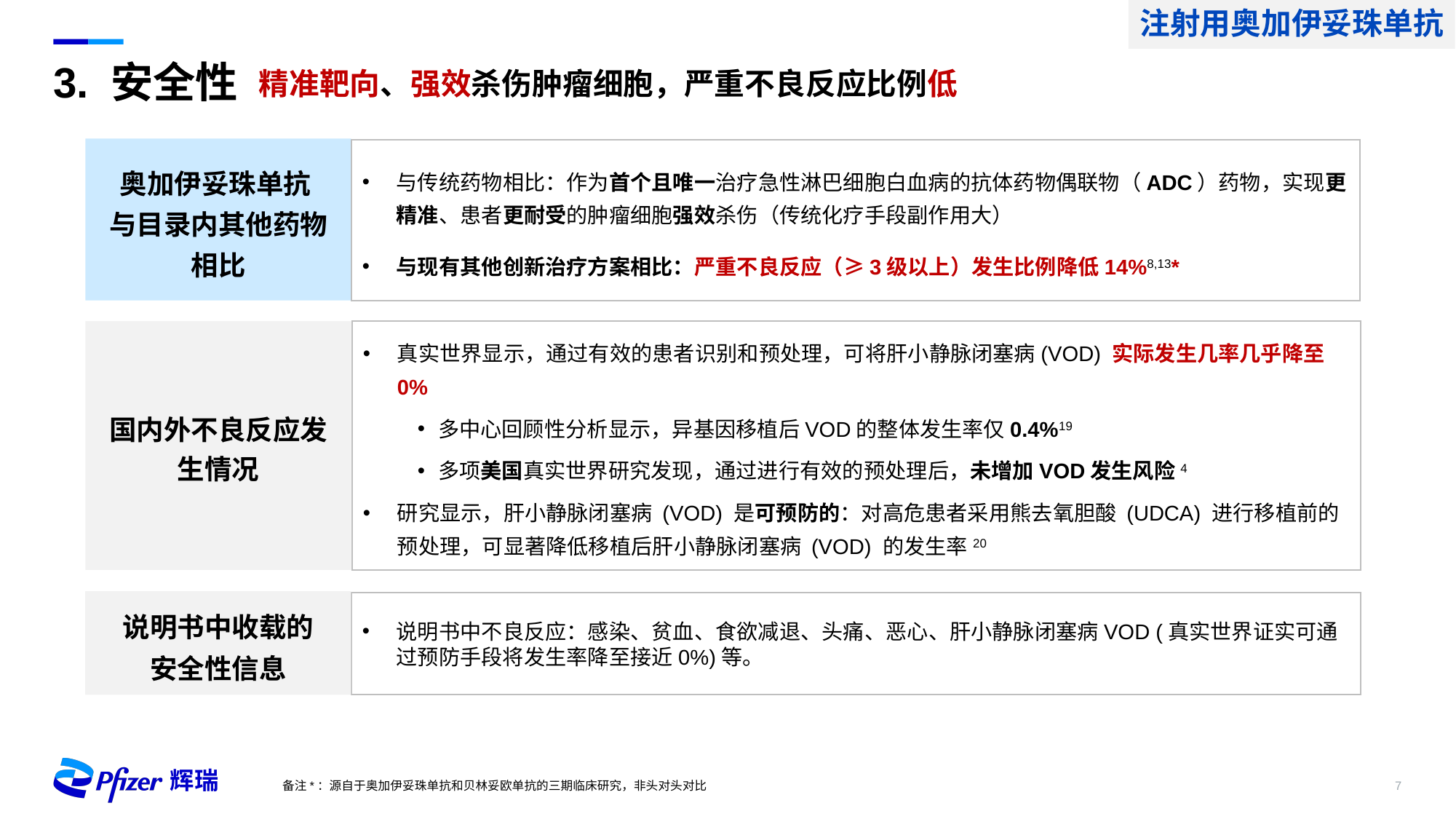

注射用奥加伊妥珠单抗
# 3. 安全性
精准靶向、强效杀伤肿瘤细胞，严重不良反应比例低
奥加伊妥珠单抗
与目录内其他药物
相比
与传统药物相比：作为首个且唯一治疗急性淋巴细胞白血病的抗体药物偶联物（ADC）药物，实现更精准、患者更耐受的肿瘤细胞强效杀伤（传统化疗手段副作用大）
与现有其他创新治疗方案相比：严重不良反应（≥3级以上）发生比例降低14%8,13*
国内外不良反应发生情况
真实世界显示，通过有效的患者识别和预处理，可将肝小静脉闭塞病(VOD) 实际发生几率几乎降至0%
多中心回顾性分析显示，异基因移植后VOD的整体发生率仅0.4%19
多项美国真实世界研究发现，通过进行有效的预处理后，未增加VOD发生风险4
研究显示，肝小静脉闭塞病 (VOD) 是可预防的：对高危患者采用熊去氧胆酸 (UDCA) 进行移植前的预处理，可显著降低移植后肝小静脉闭塞病 (VOD) 的发生率20
说明书中收载的
安全性信息
说明书中不良反应：感染、贫血、食欲减退、头痛、恶心、肝小静脉闭塞病VOD (真实世界证实可通过预防手段将发生率降至接近0%)等。
备注*：源自于奥加伊妥珠单抗和贝林妥欧单抗的三期临床研究，非头对头对比